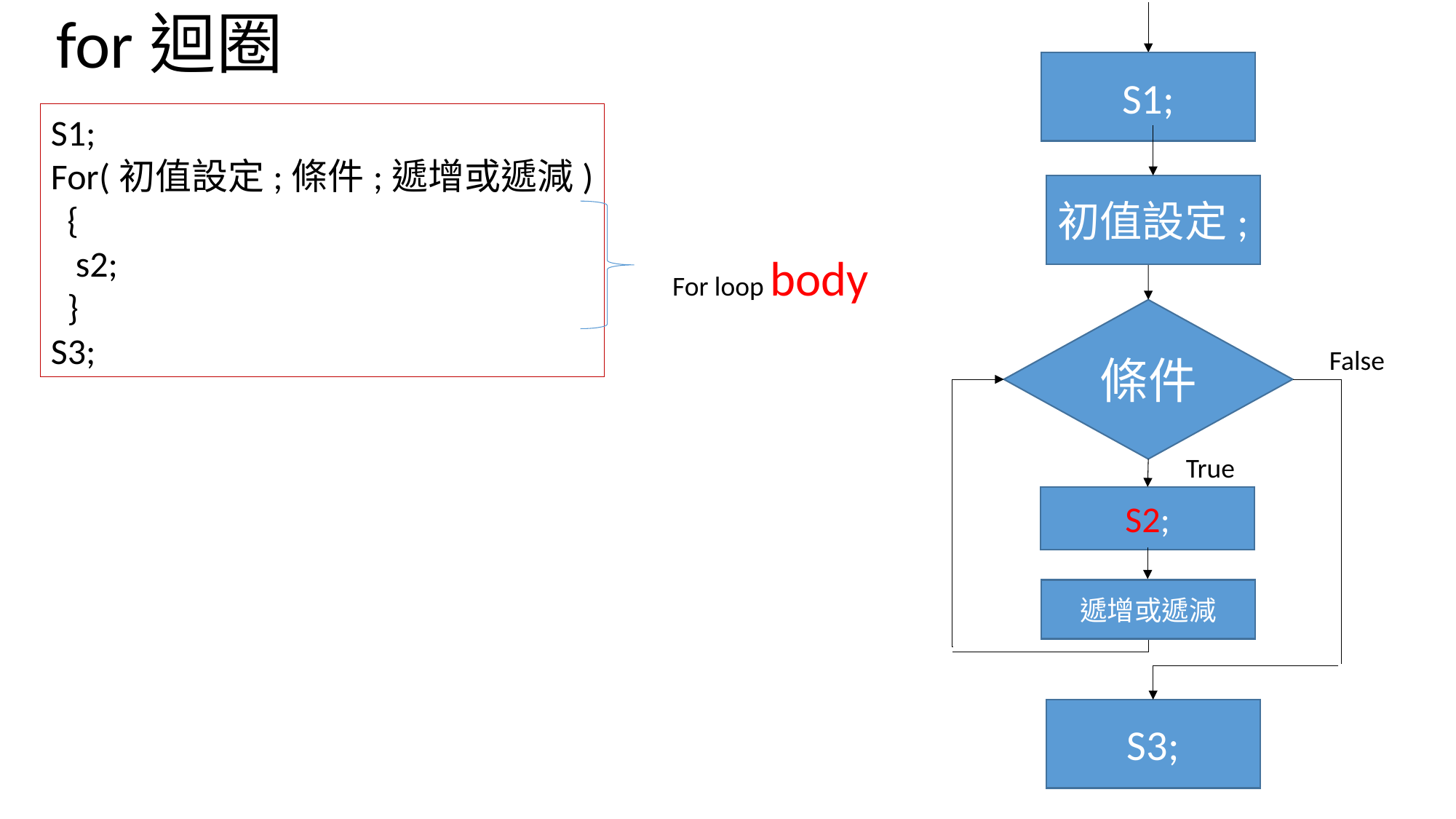

# for迴圈
S1;
初值設定;
條件
False

True

S2;
遞增或遞減
S3;
S1;
For(初值設定;條件;遞增或遞減)
  {
   s2;
  }
S3;

For loop body